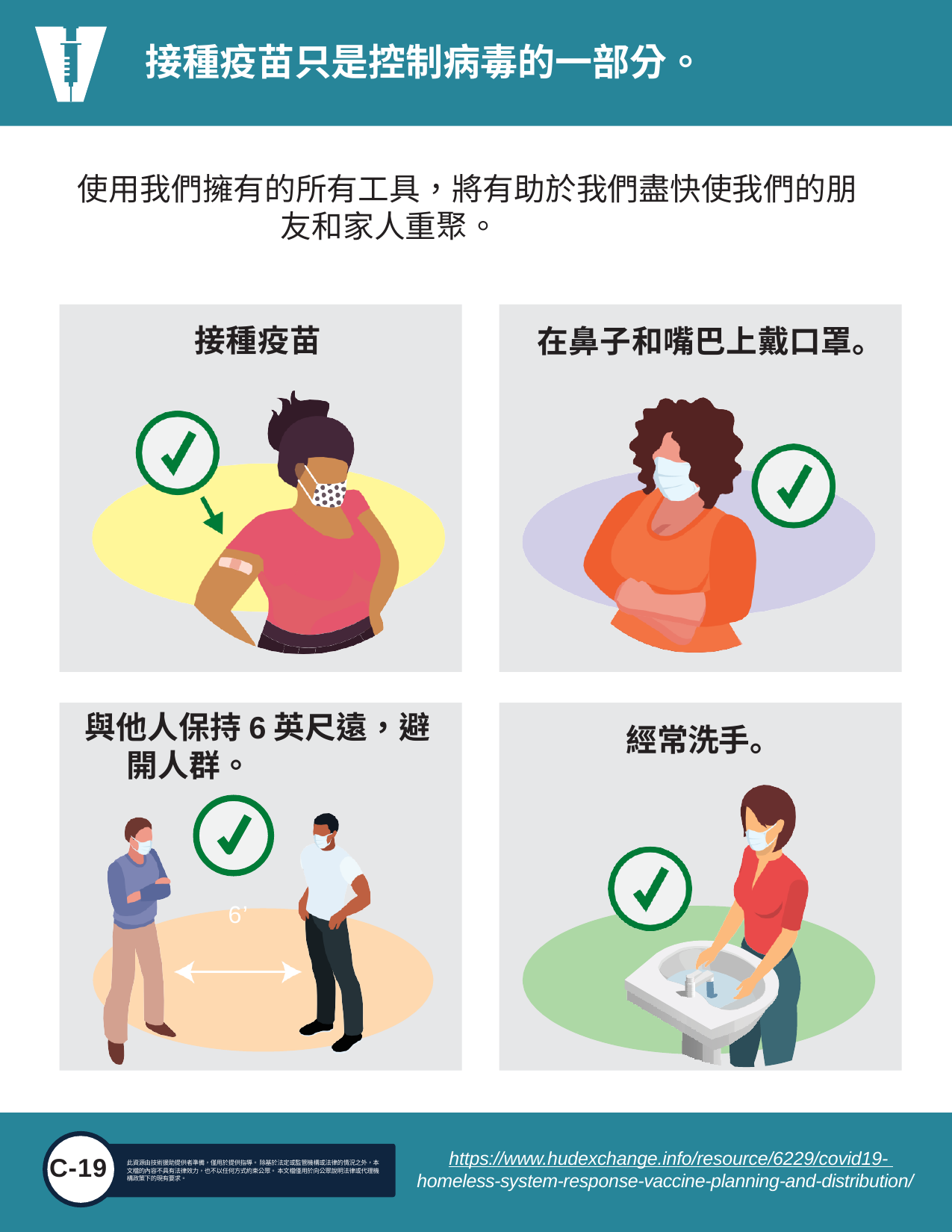

# 接種疫苗只是控制病毒的一部分。
使用我們擁有的所有工具，將有助於我們盡快使我們的朋友和家人重聚。

接種疫苗
在鼻子和嘴巴上戴口罩。

與他人保持6英尺遠，避開人群。

6’

經常洗手。

https://www.hudexchange.info/resource/6229/covid19-  homeless-system-response-vaccine-planning-and-distribution/
C-19
此資源由技術援助提供者準備，僅用於提供指導。 除基於法定或監管機構或法律的情況之外，本文檔的內容不具有法律效力，也不以任何方式約束公眾。 本文檔僅用於向公眾說明法律或代理機構政策下的現有要求。